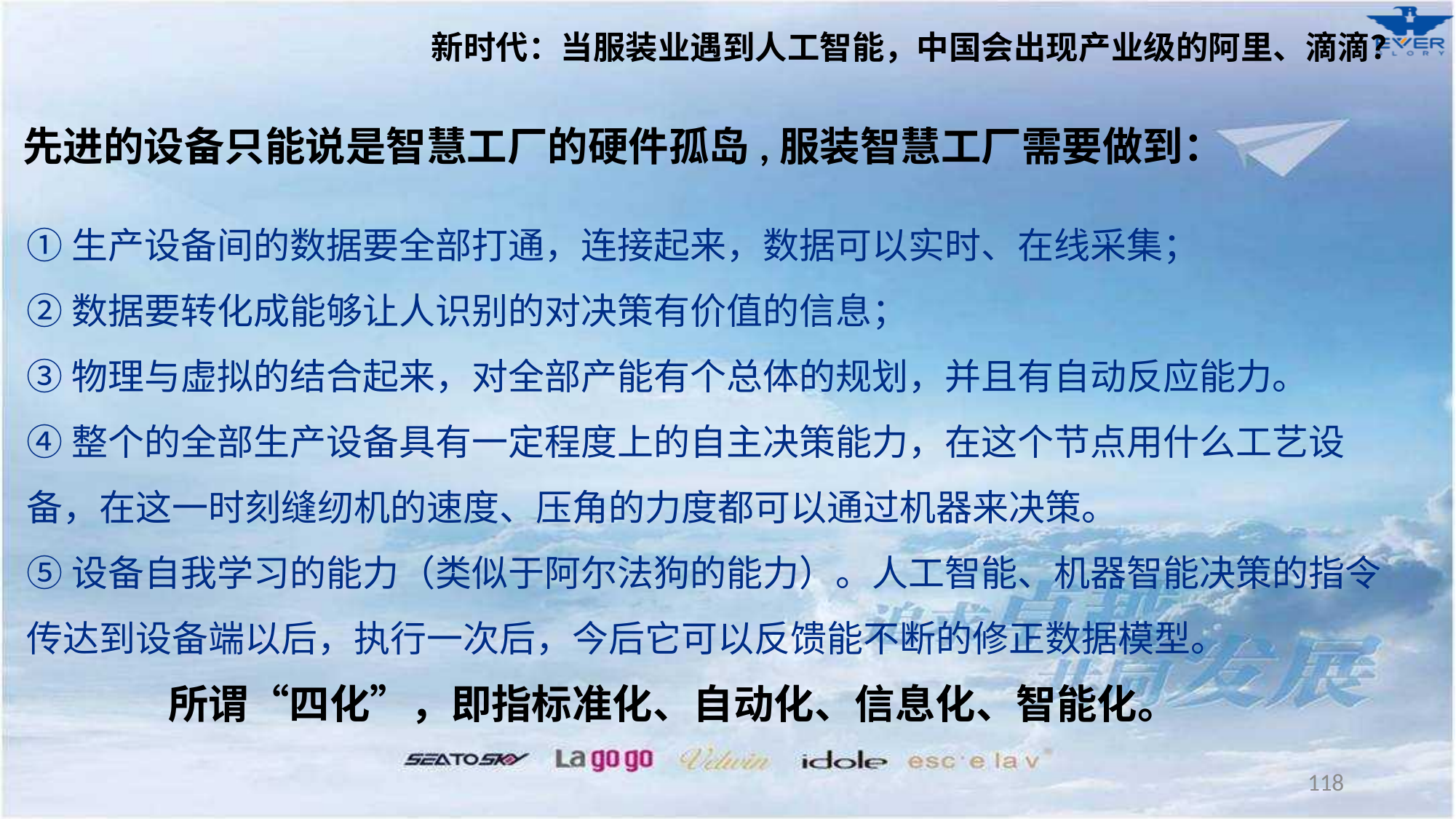

新时代：当服装业遇到人工智能，中国会出现产业级的阿里、滴滴？
先进的设备只能说是智慧工厂的硬件孤岛,服装智慧工厂需要做到：
①生产设备间的数据要全部打通，连接起来，数据可以实时、在线采集；
②数据要转化成能够让人识别的对决策有价值的信息；
③物理与虚拟的结合起来，对全部产能有个总体的规划，并且有自动反应能力。
④整个的全部生产设备具有一定程度上的自主决策能力，在这个节点用什么工艺设备，在这一时刻缝纫机的速度、压角的力度都可以通过机器来决策。
⑤设备自我学习的能力（类似于阿尔法狗的能力）。人工智能、机器智能决策的指令传达到设备端以后，执行一次后，今后它可以反馈能不断的修正数据模型。
所谓“四化”，即指标准化、自动化、信息化、智能化。
118